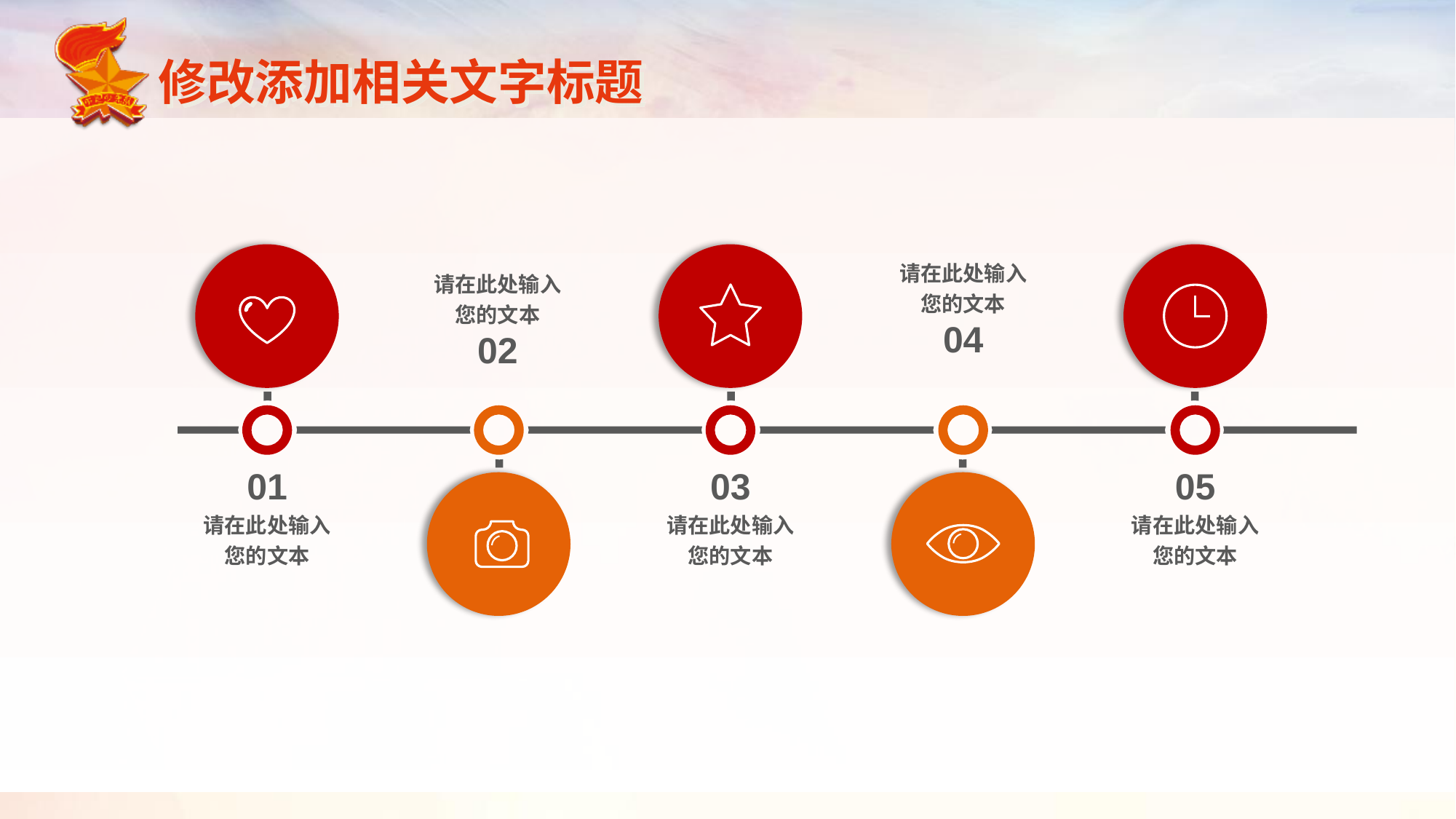

修改添加相关文字标题

请在此处输入您的文本
04
请在此处输入您的文本
02

01
请在此处输入您的文本
03
请在此处输入您的文本
05
请在此处输入您的文本